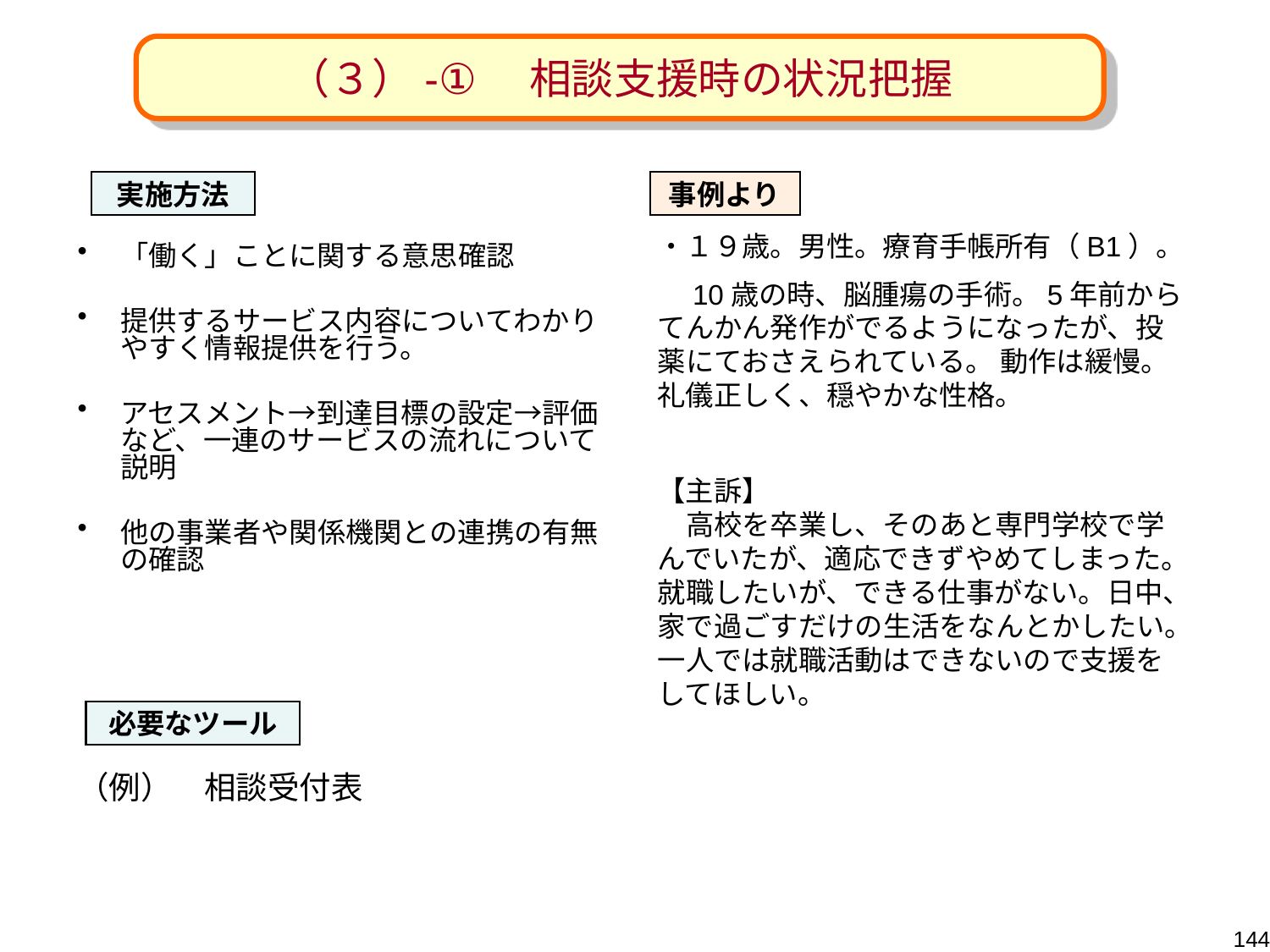

（３）-①　相談支援時の状況把握
実施方法
事例より
・１９歳。男性。療育手帳所有（B1）。
　10歳の時、脳腫瘍の手術。5年前からてんかん発作がでるようになったが、投薬にておさえられている。 動作は緩慢。礼儀正しく、穏やかな性格。

【主訴】
　高校を卒業し、そのあと専門学校で学んでいたが、適応できずやめてしまった。就職したいが、できる仕事がない。日中、家で過ごすだけの生活をなんとかしたい。一人では就職活動はできないので支援をしてほしい。

「働く」ことに関する意思確認

提供するサービス内容についてわかりやすく情報提供を行う。

アセスメント→到達目標の設定→評価など、一連のサービスの流れについて説明

他の事業者や関係機関との連携の有無の確認

必要なツール
（例）　相談受付表
144